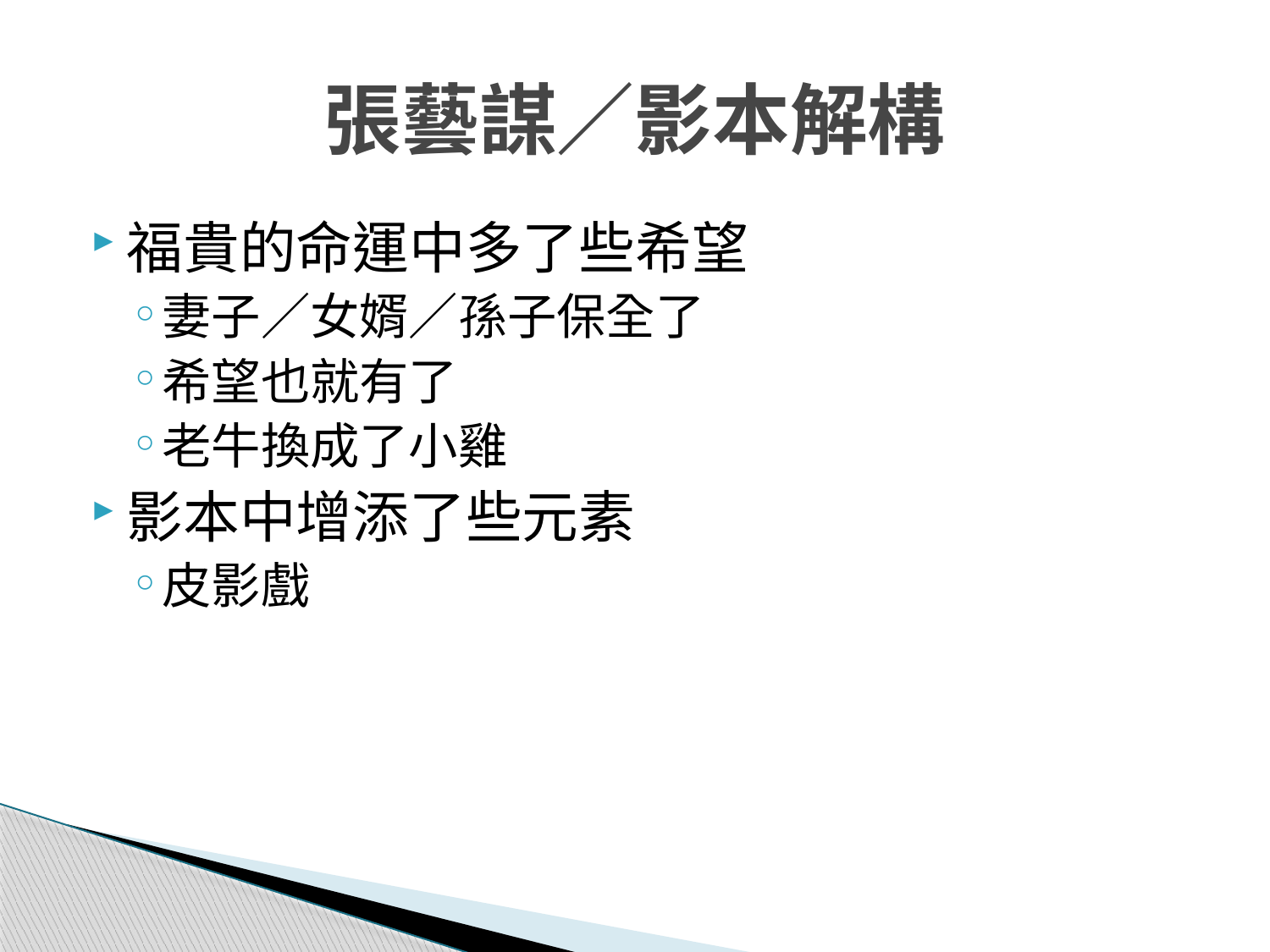

# 張藝謀／影本解構
福貴的命運中多了些希望
妻子／女婿／孫子保全了
希望也就有了
老牛換成了小雞
影本中增添了些元素
皮影戲